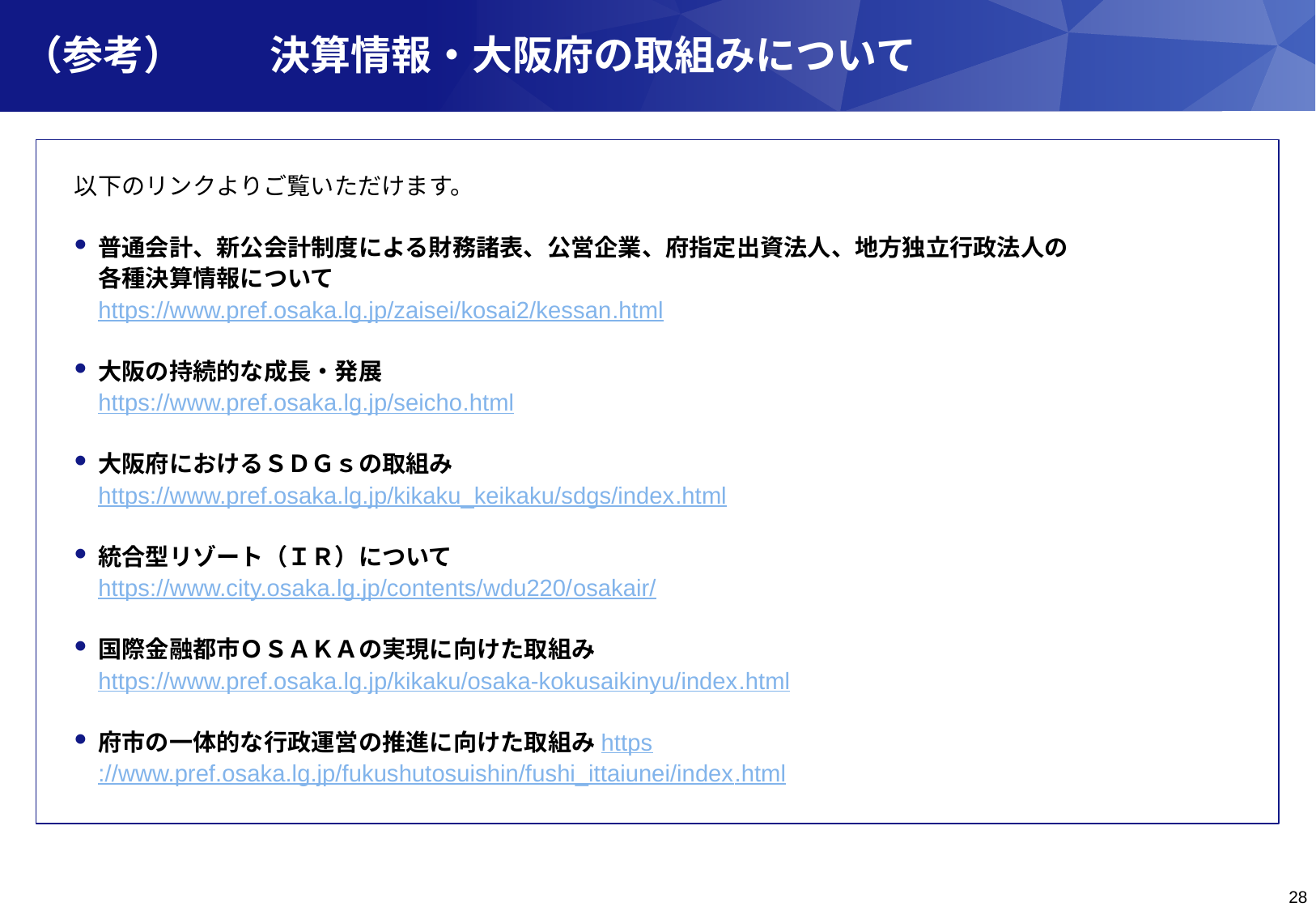

（参考）	決算情報・大阪府の取組みについて
以下のリンクよりご覧いただけます。
普通会計、新公会計制度による財務諸表、公営企業、府指定出資法人、地方独立行政法人の
各種決算情報について
https://www.pref.osaka.lg.jp/zaisei/kosai2/kessan.html
大阪の持続的な成長・発展
https://www.pref.osaka.lg.jp/seicho.html
大阪府におけるＳＤＧｓの取組み
https://www.pref.osaka.lg.jp/kikaku_keikaku/sdgs/index.html
統合型リゾート（ＩＲ）について
https://www.city.osaka.lg.jp/contents/wdu220/osakair/
国際金融都市ＯＳＡＫＡの実現に向けた取組み
https://www.pref.osaka.lg.jp/kikaku/osaka-kokusaikinyu/index.html
府市の一体的な行政運営の推進に向けた取組みhttps://www.pref.osaka.lg.jp/fukushutosuishin/fushi_ittaiunei/index.html
28